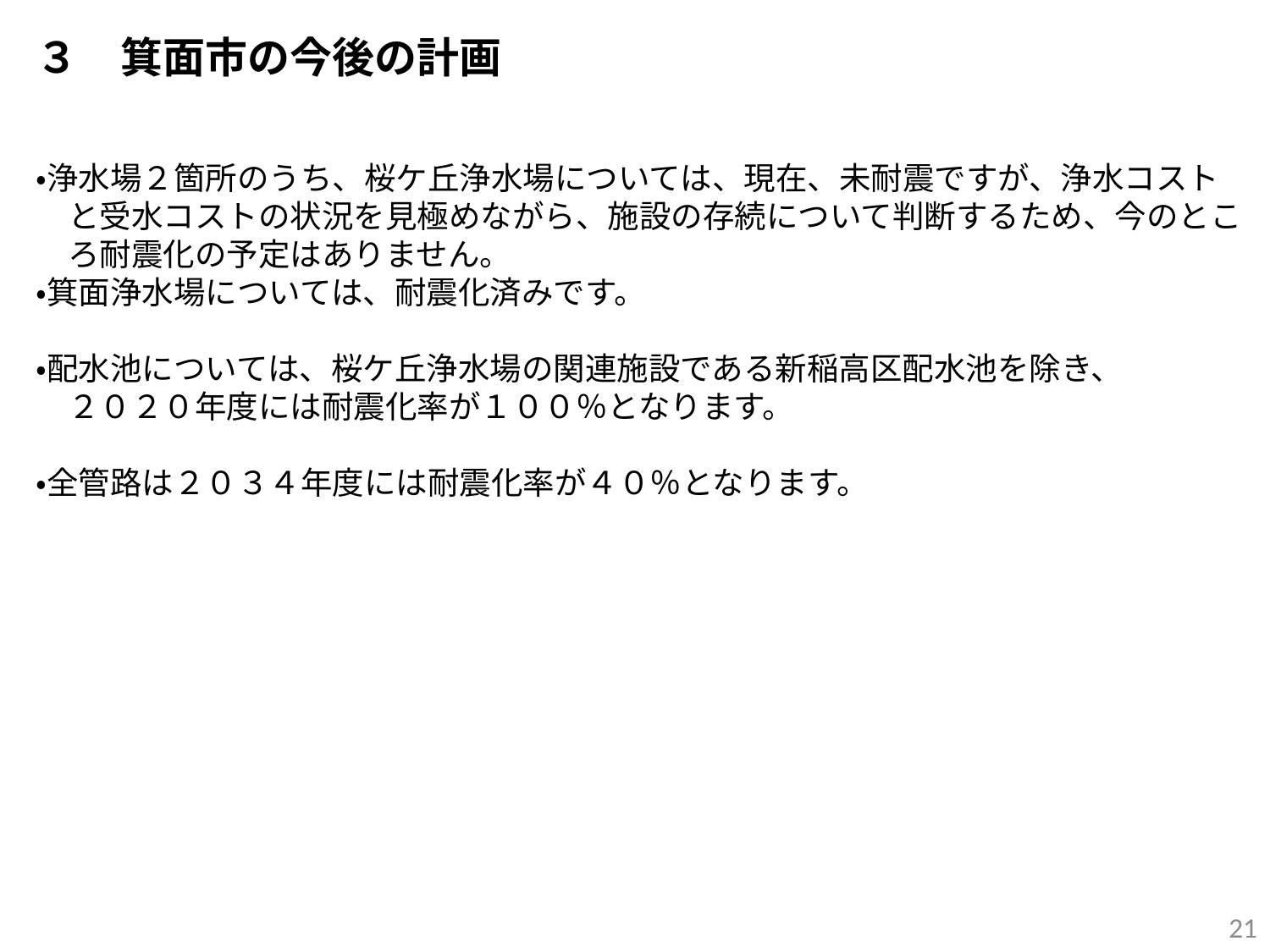

３　箕面市の今後の計画

・浄水場２箇所のうち、桜ケ丘浄水場については、現在、未耐震ですが、浄水コスト
　と受水コストの状況を見極めながら、施設の存続について判断するため、今のとこ
　ろ耐震化の予定はありません。
・箕面浄水場については、耐震化済みです。

・配水池については、桜ケ丘浄水場の関連施設である新稲高区配水池を除き、
　２０２０年度には耐震化率が１００％となります。

・全管路は２０３４年度には耐震化率が４０％となります。

21